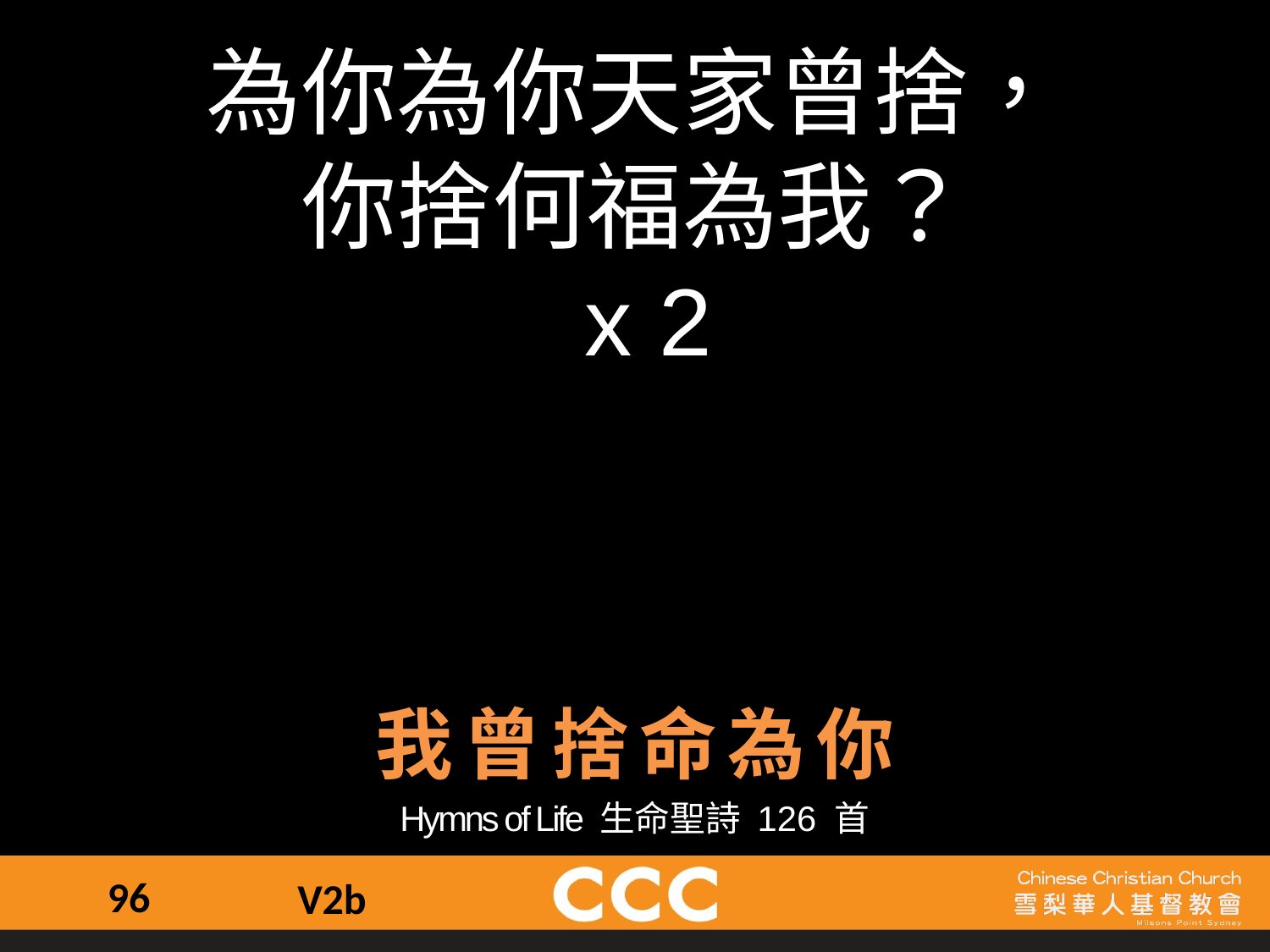

為你為你天家曾捨，
你捨何福為我？
 x 2

我曾捨命為你
Hymns of Life 生命聖詩 126 首
96
V2b